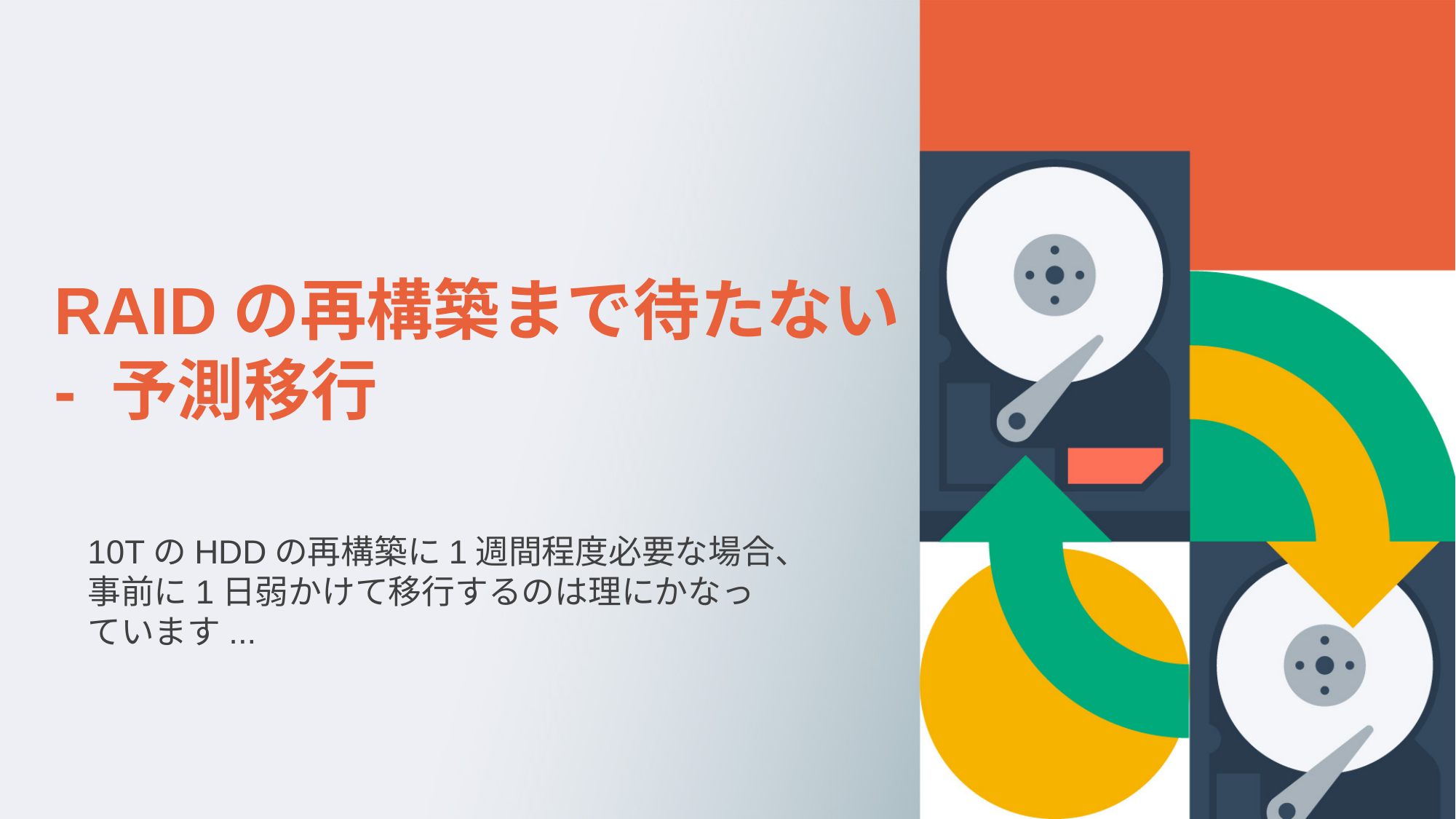

RAIDの再構築まで待たない
- 予測移行
10TのHDDの再構築に1週間程度必要な場合、事前に1日弱かけて移行するのは理にかなっています...